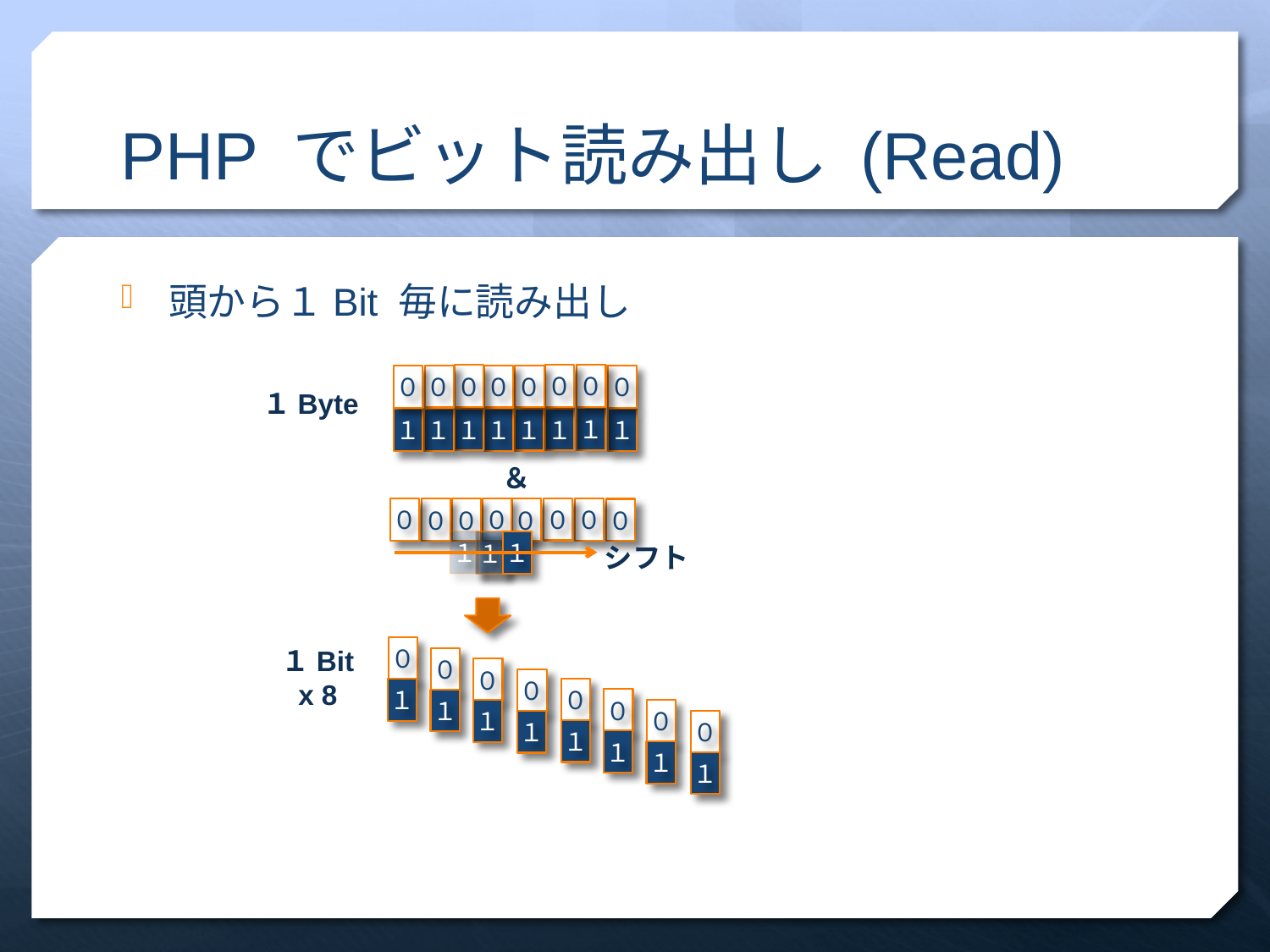

# PHP でビット読み出し (Read)
頭から１Bit 毎に読み出し

１Byte

０

１

０

１

０

１

０

１

０

１

０

１

０

１

０

１
＆

０
０

０

０

０
０

０
０

１
１

１
シフト

１Bit
x 8

０

０

０

０

０

１

０

１

０

１

０

１

１

１

１

１